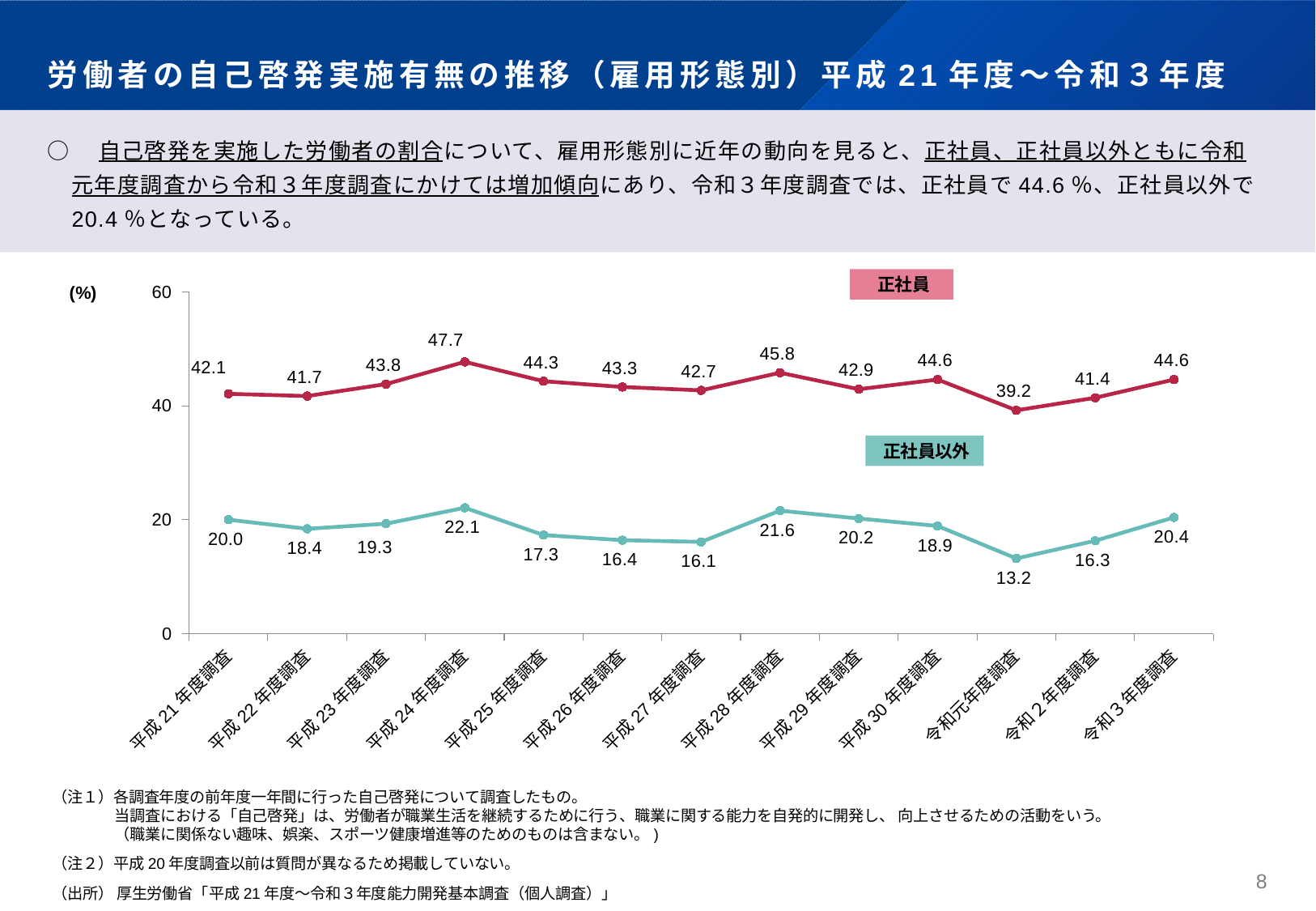

# 労働者の自己啓発実施有無の推移（雇用形態別）平成21年度～令和３年度
○　自己啓発を実施した労働者の割合について、雇用形態別に近年の動向を見ると、正社員、正社員以外ともに令和元年度調査から令和３年度調査にかけては増加傾向にあり、令和３年度調査では、正社員で44.6％、正社員以外で20.4％となっている。

### Chart

| Category | 正社員 | 正社員以外 |
|---|---|---|
| 平成21年度調査 | 42.1 | 20.0 |
| 平成22年度調査 | 41.7 | 18.4 |
| 平成23年度調査 | 43.8 | 19.3 |
| 平成24年度調査 | 47.7 | 22.1 |
| 平成25年度調査 | 44.3 | 17.299999999999997 |
| 平成26年度調査 | 43.3 | 16.400000000000002 |
| 平成27年度調査 | 42.7 | 16.1 |
| 平成28年度調査 | 45.8 | 21.6 |
| 平成29年度調査 | 42.9 | 20.2 |
| 平成30年度調査 | 44.6 | 18.9 |
| 令和元年度調査 | 39.2 | 13.200000000000001 |
| 令和２年度調査 | 41.4 | 16.3 |
| 令和３年度調査 | 44.6 | 20.4 |
正社員
正社員以外
（注１）各調査年度の前年度一年間に行った自己啓発について調査したもの。
　当調査における「自己啓発」は、労働者が職業生活を継続するために行う、職業に関する能力を自発的に開発し、 向上させるための活動をいう。
　（職業に関係ない趣味、娯楽、スポーツ健康増進等のためのものは含まない。)
（注２）平成20年度調査以前は質問が異なるため掲載していない。
（出所） 厚生労働省「平成21年度～令和３年度能力開発基本調査（個人調査）」
8